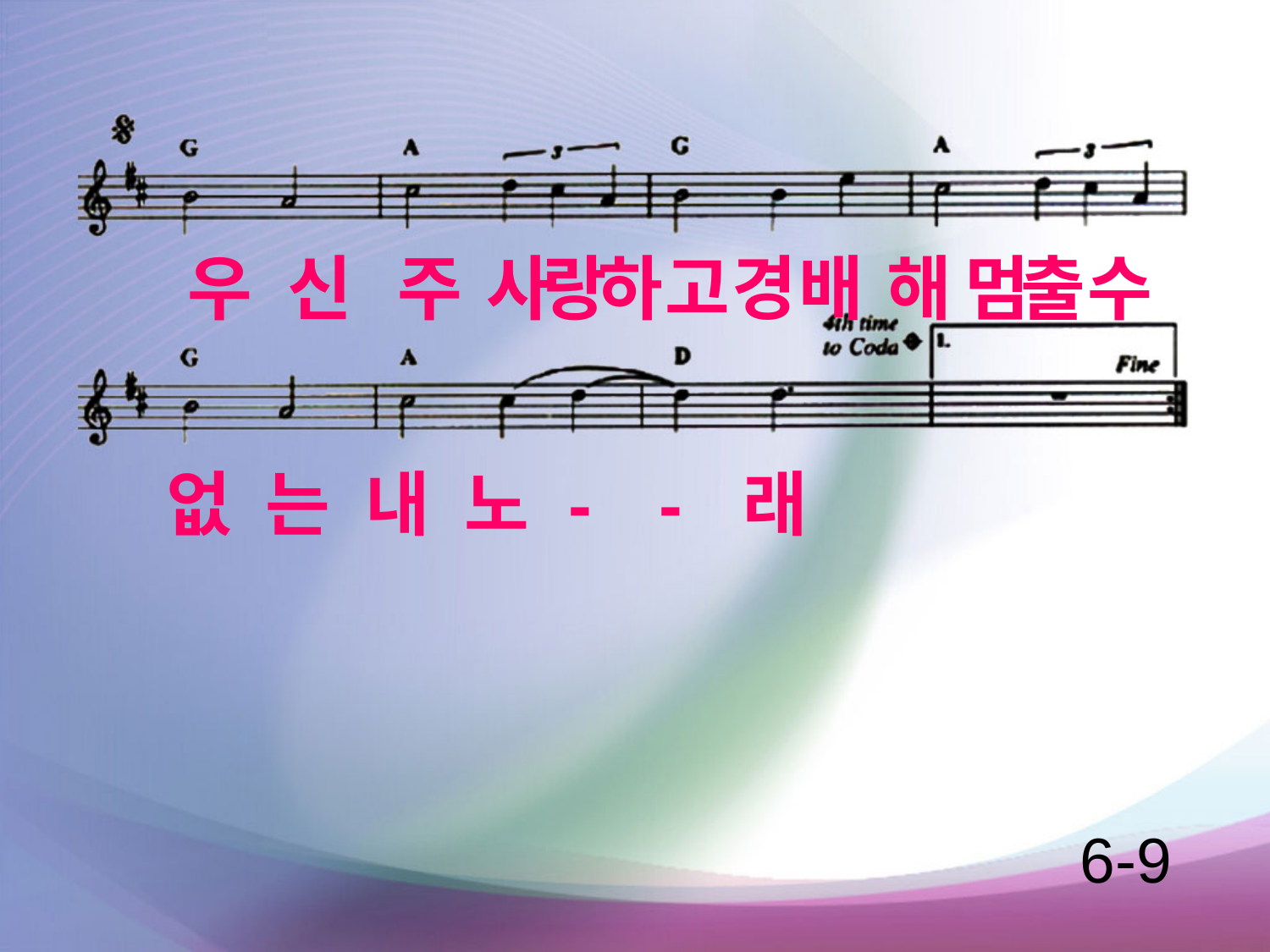

우    신     주   사랑하 고 경 배   해  멈출 수
없    는    내    노  -       -    래
6-9